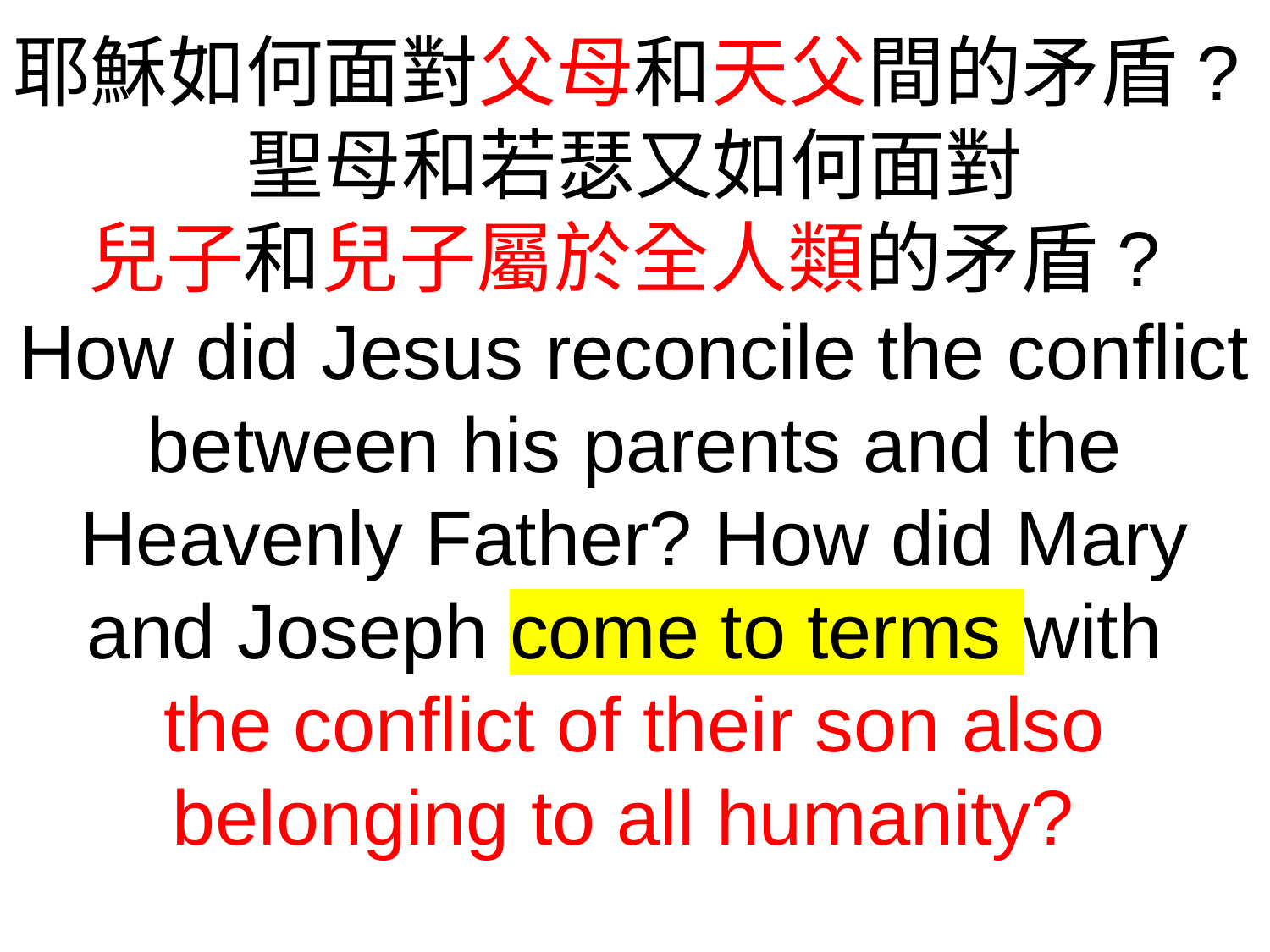

耶穌如何面對父母和天父間的矛盾?聖母和若瑟又如何面對
兒子和兒子屬於全人類的矛盾?
How did Jesus reconcile the conflict between his parents and the Heavenly Father? How did Mary and Joseph come to terms with
the conflict of their son also belonging to all humanity?